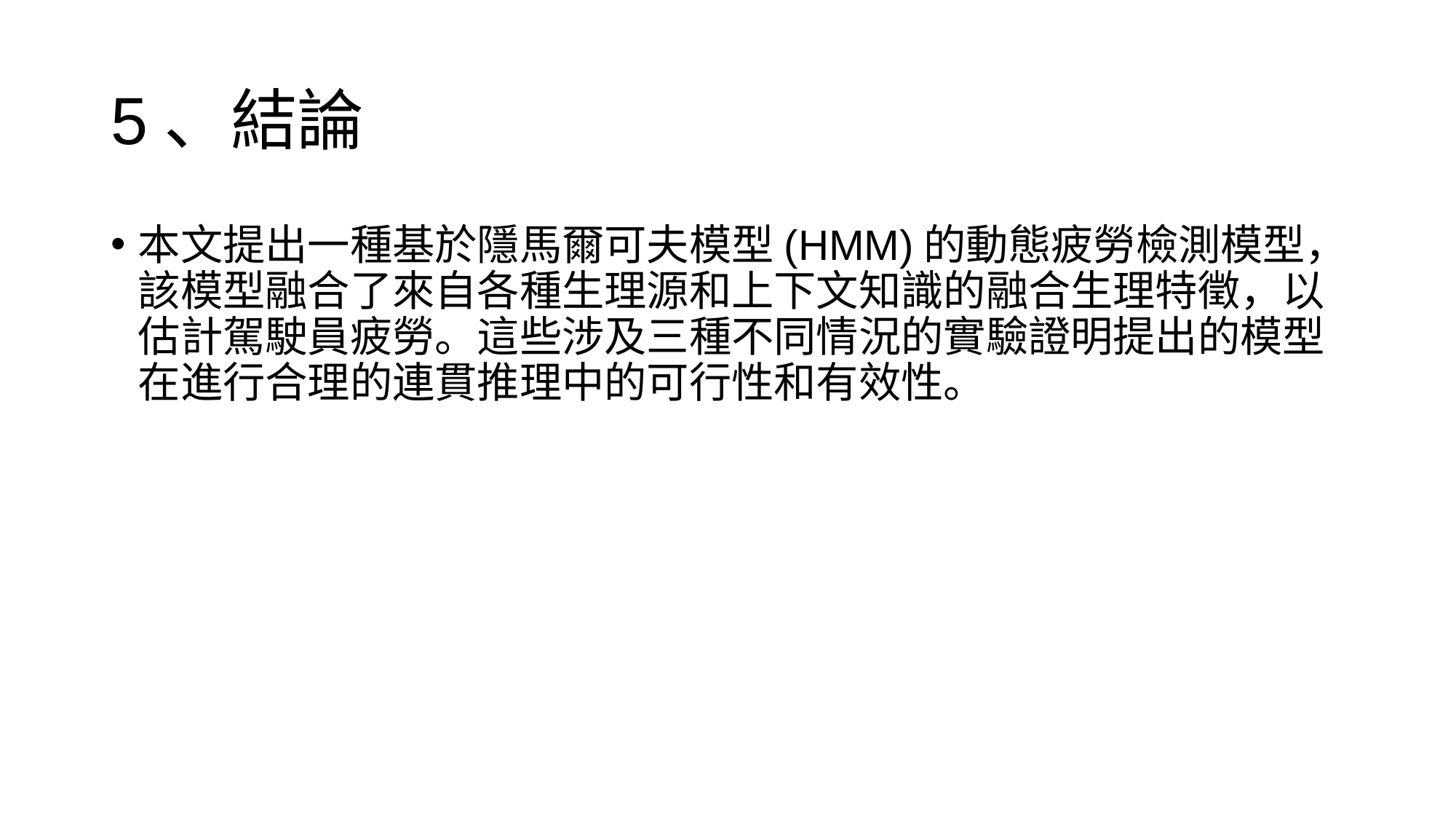

# 5、結論
本文提出一種基於隱馬爾可夫模型(HMM)的動態疲勞檢測模型，該模型融合了來自各種生理源和上下文知識的融合生理特徵，以估計駕駛員疲勞。這些涉及三種不同情況的實驗證明提出的模型在進行合理的連貫推理中的可行性和有效性。